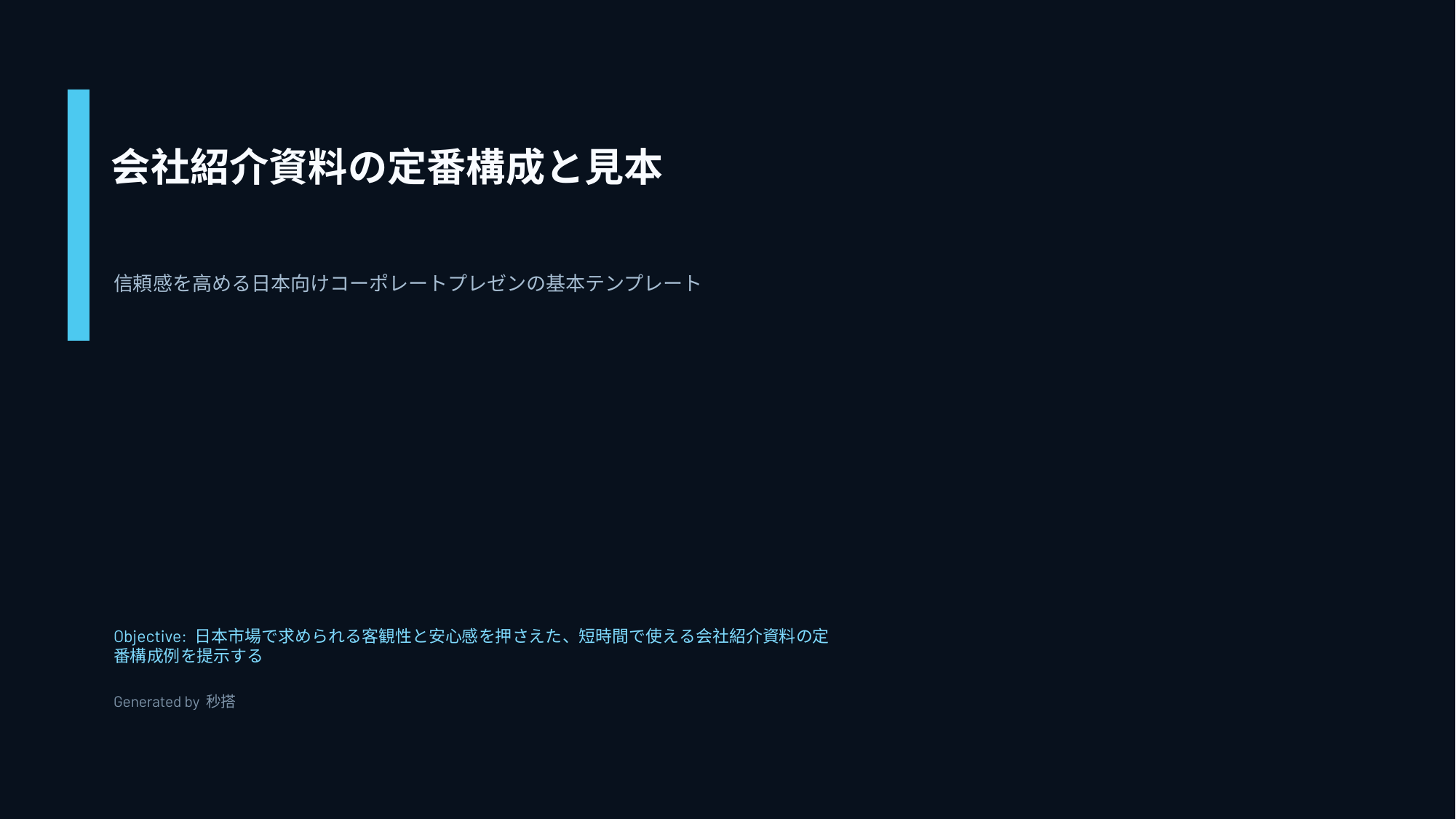

会社紹介資料の定番構成と見本
信頼感を高める日本向けコーポレートプレゼンの基本テンプレート
Objective: 日本市場で求められる客観性と安心感を押さえた、短時間で使える会社紹介資料の定番構成例を提示する
Generated by 秒搭